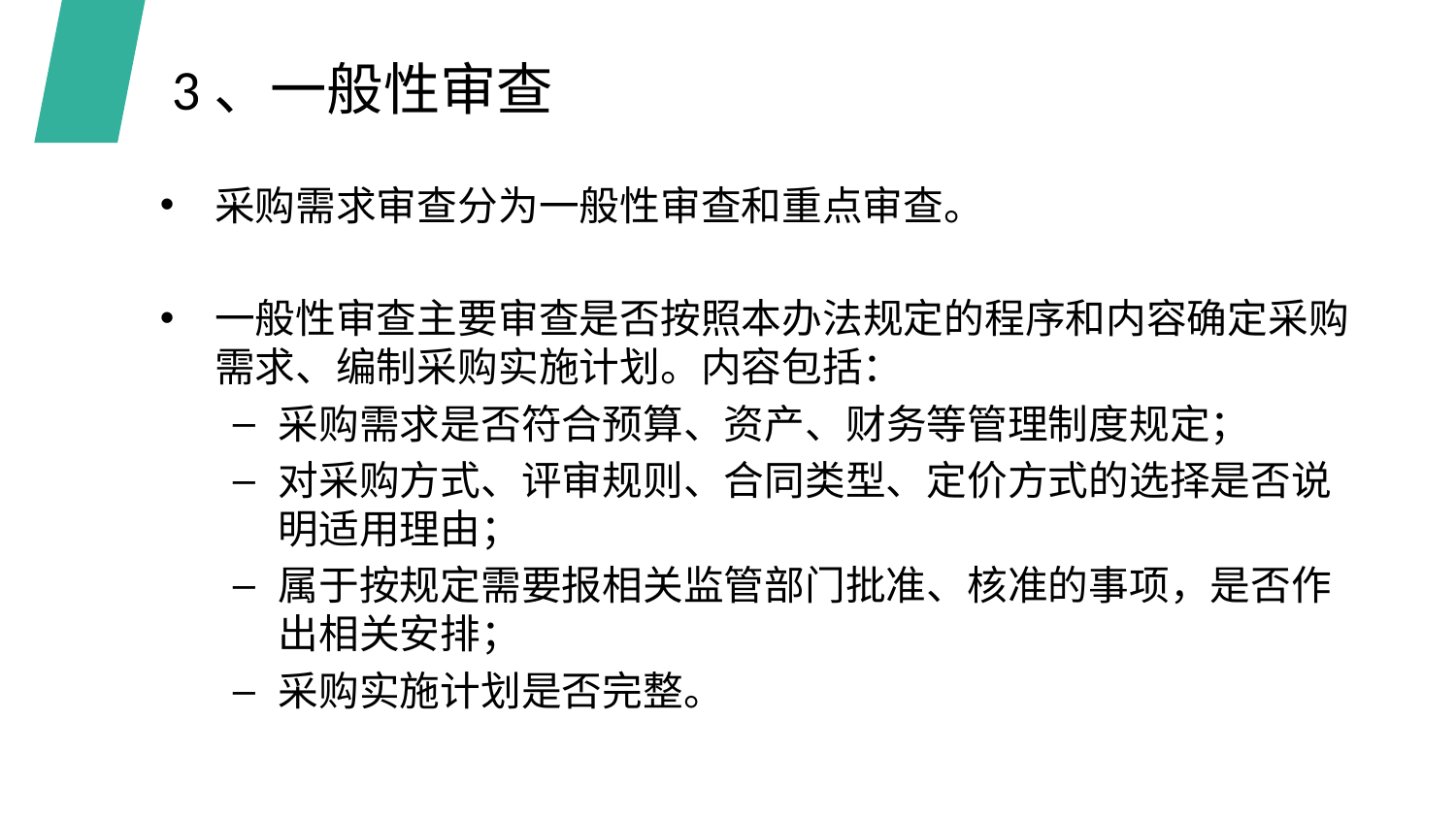

# 3、一般性审查
采购需求审查分为一般性审查和重点审查。

一般性审查主要审查是否按照本办法规定的程序和内容确定采购需求、编制采购实施计划。内容包括：
采购需求是否符合预算、资产、财务等管理制度规定；
对采购方式、评审规则、合同类型、定价方式的选择是否说明适用理由；
属于按规定需要报相关监管部门批准、核准的事项，是否作出相关安排；
采购实施计划是否完整。